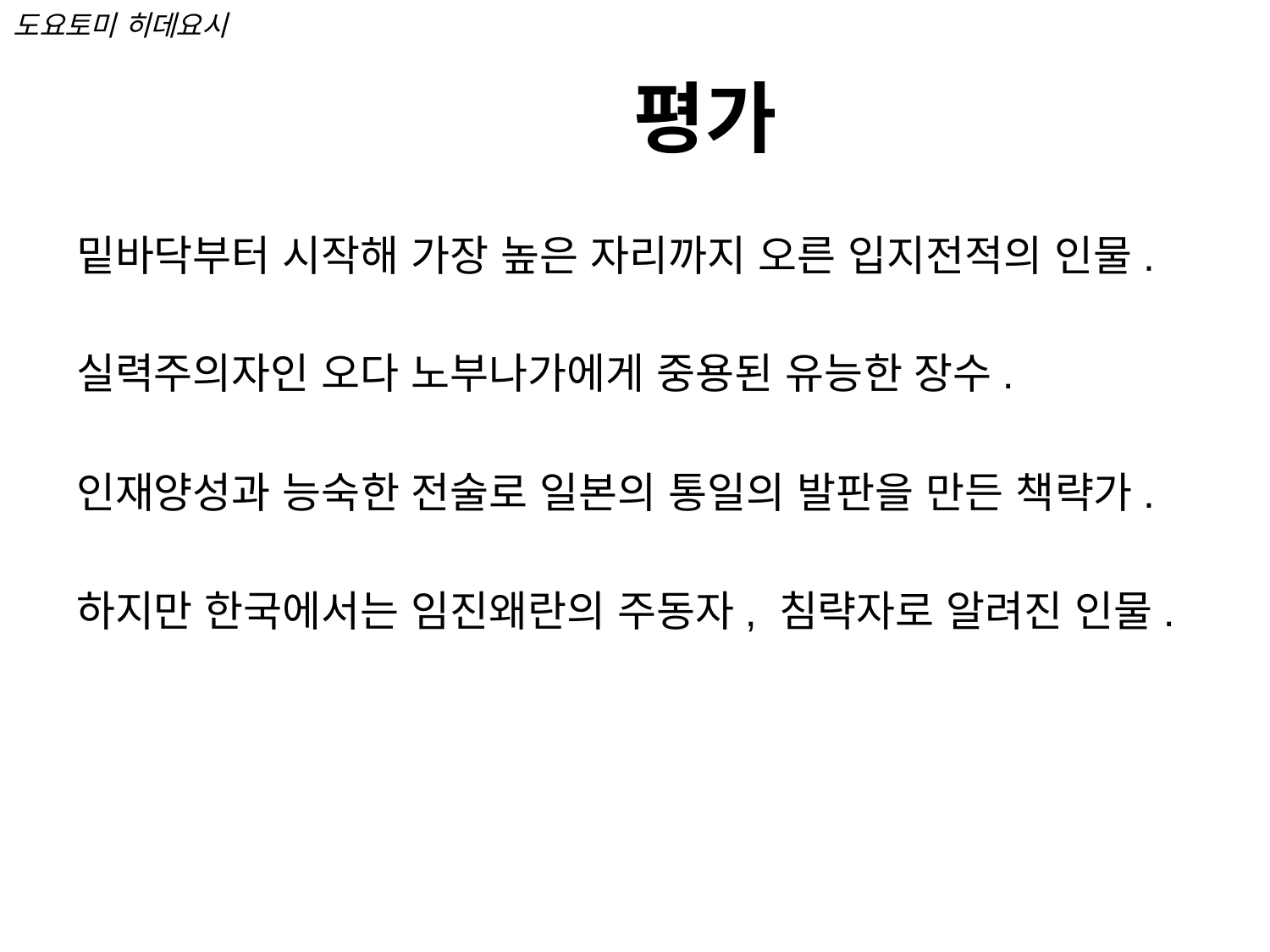

도요토미 히데요시
# 평가
밑바닥부터 시작해 가장 높은 자리까지 오른 입지전적의 인물.

실력주의자인 오다 노부나가에게 중용된 유능한 장수.

인재양성과 능숙한 전술로 일본의 통일의 발판을 만든 책략가.

하지만 한국에서는 임진왜란의 주동자, 침략자로 알려진 인물.